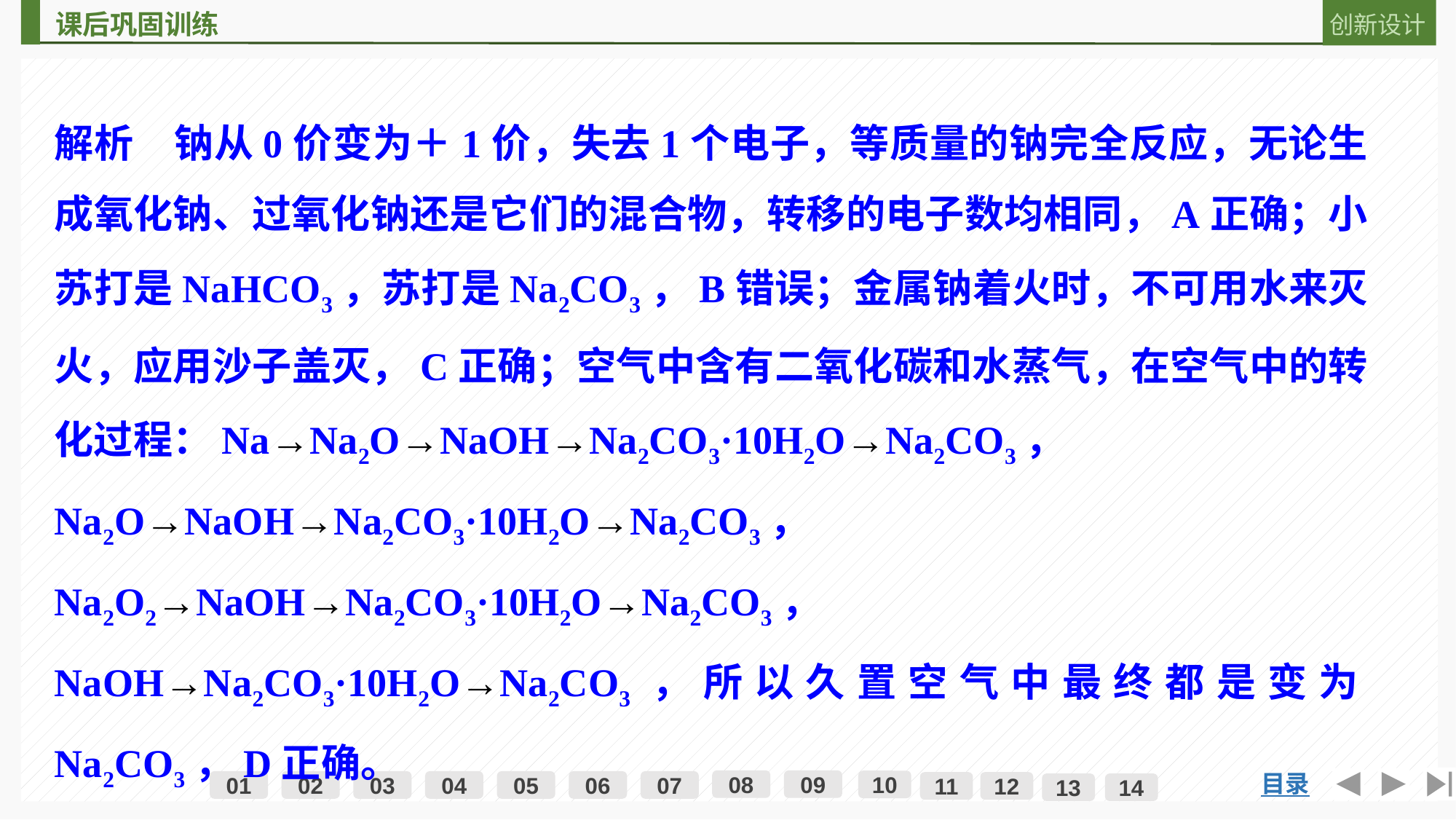

解析　钠从0价变为＋1价，失去1个电子，等质量的钠完全反应，无论生成氧化钠、过氧化钠还是它们的混合物，转移的电子数均相同，A正确；小苏打是NaHCO3，苏打是Na2CO3，B错误；金属钠着火时，不可用水来灭火，应用沙子盖灭，C正确；空气中含有二氧化碳和水蒸气，在空气中的转化过程：Na→Na2O→NaOH→Na2CO3·10H2O→Na2CO3，
Na2O→NaOH→Na2CO3·10H2O→Na2CO3，
Na2O2→NaOH→Na2CO3·10H2O→Na2CO3，
NaOH→Na2CO3·10H2O→Na2CO3，所以久置空气中最终都是变为Na2CO3，D正确。